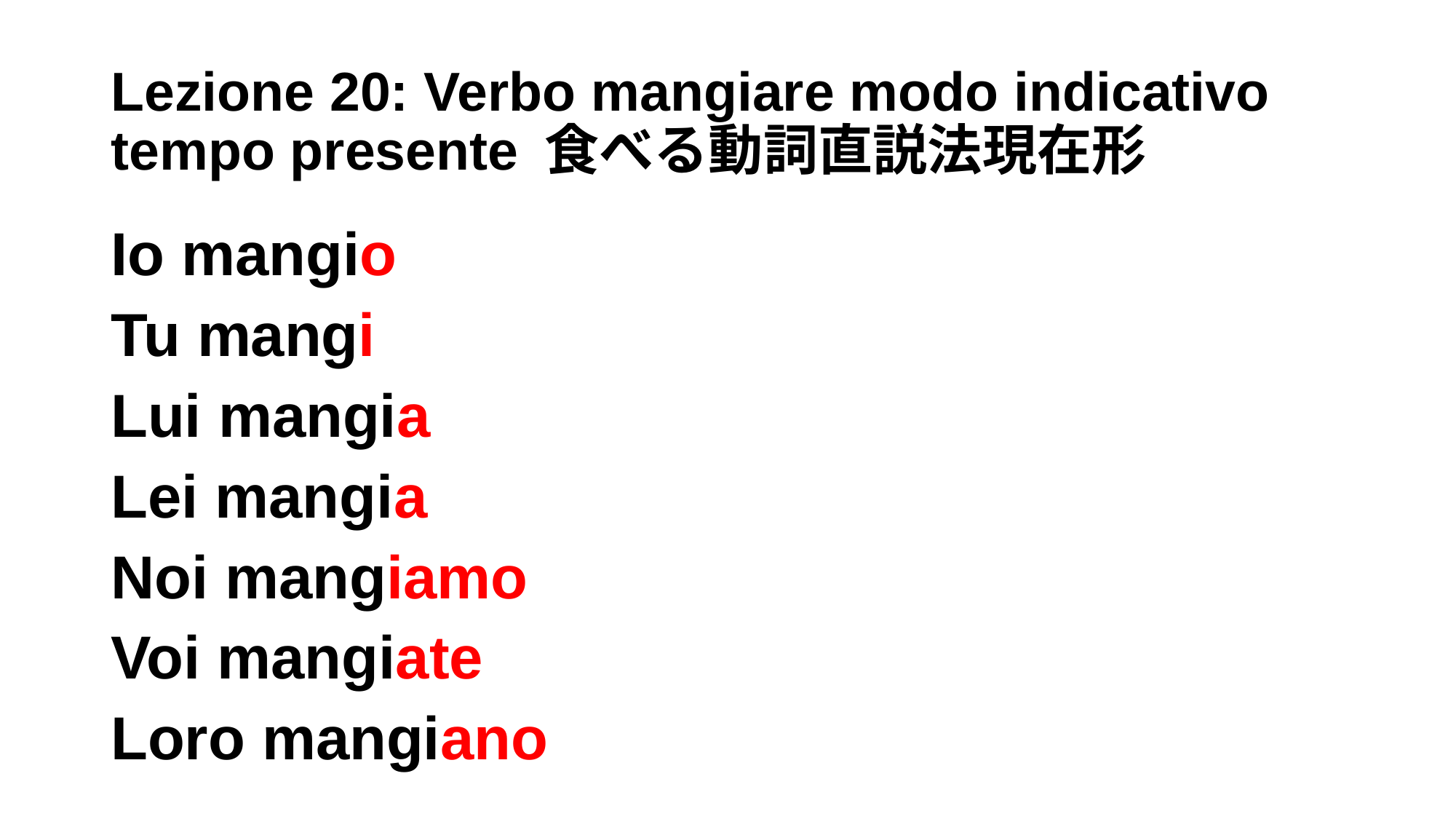

# Lezione 20: Verbo mangiare modo indicativo tempo presente 食べる動詞直説法現在形
Io mangio
Tu mangi
Lui mangia
Lei mangia
Noi mangiamo
Voi mangiate
Loro mangiano